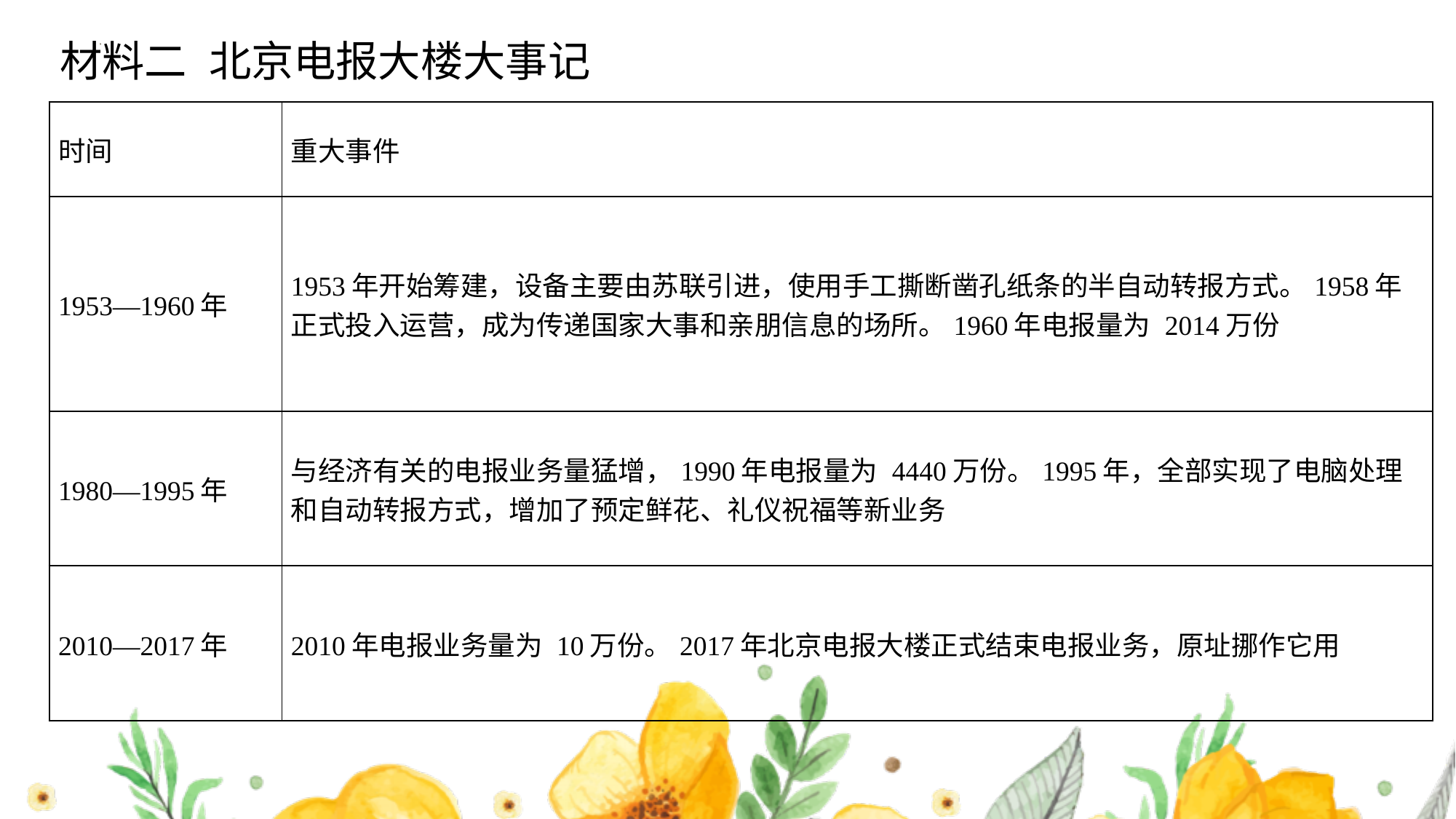

材料二  北京电报大楼大事记
| 时间 | 重大事件 |
| --- | --- |
| 1953—1960年 | 1953年开始筹建，设备主要由苏联引进，使用手工撕断凿孔纸条的半自动转报方式。1958年正式投入运营，成为传递国家大事和亲朋信息的场所。1960年电报量为 2014万份 |
| 1980—1995年 | 与经济有关的电报业务量猛增，1990年电报量为 4440万份。1995年，全部实现了电脑处理和自动转报方式，增加了预定鲜花、礼仪祝福等新业务 |
| 2010—2017年 | 2010年电报业务量为 10万份。2017年北京电报大楼正式结束电报业务，原址挪作它用 |